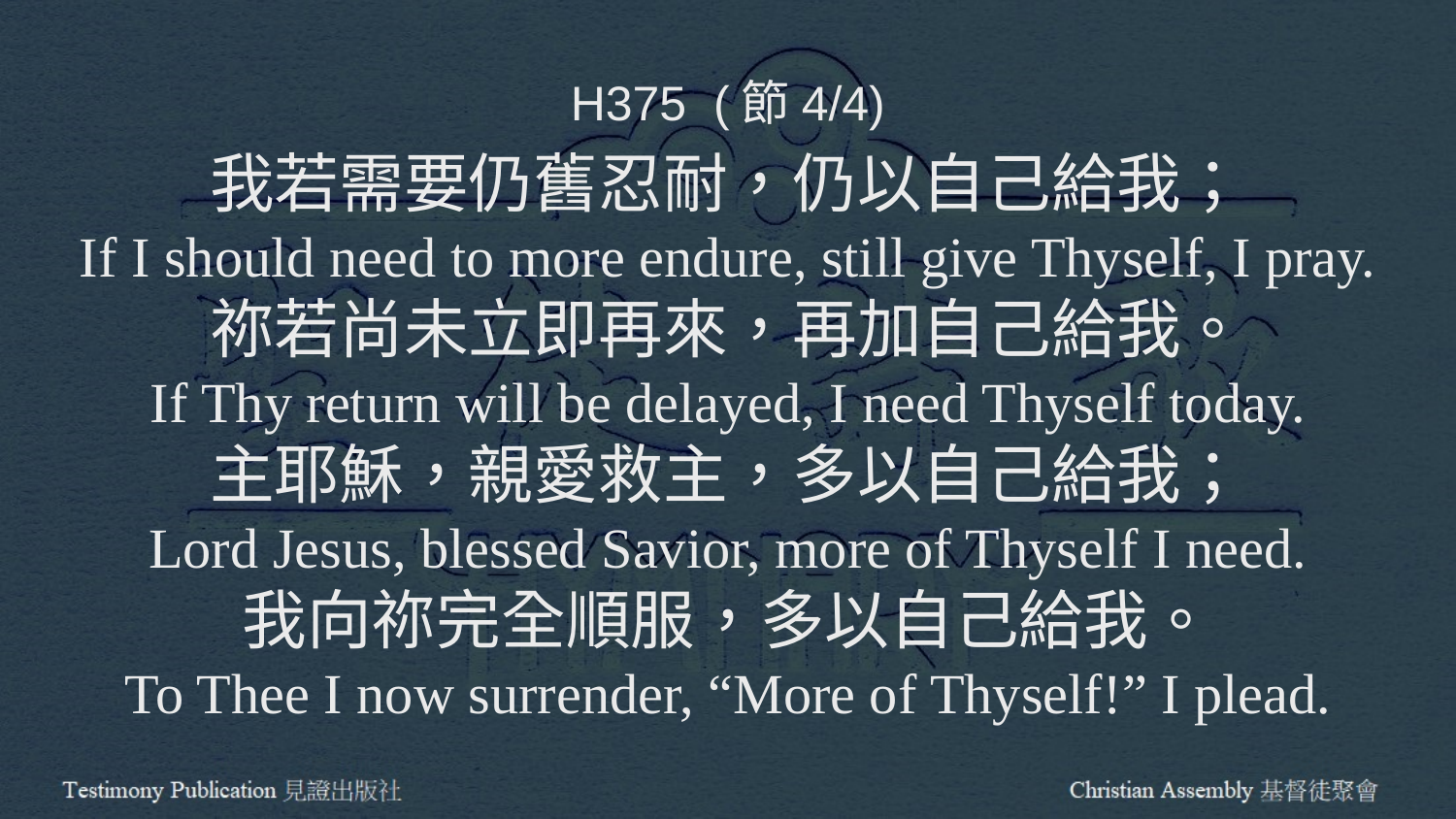

H375  (節4/4)
我若需要仍舊忍耐，仍以自己給我；
If I should need to more endure, still give Thyself, I pray.
祢若尚未立即再來，再加自己給我。
If Thy return will be delayed, I need Thyself today.
主耶穌，親愛救主，多以自己給我；
Lord Jesus, blessed Savior, more of Thyself I need.
我向祢完全順服，多以自己給我。
To Thee I now surrender, “More of Thyself!” I plead.